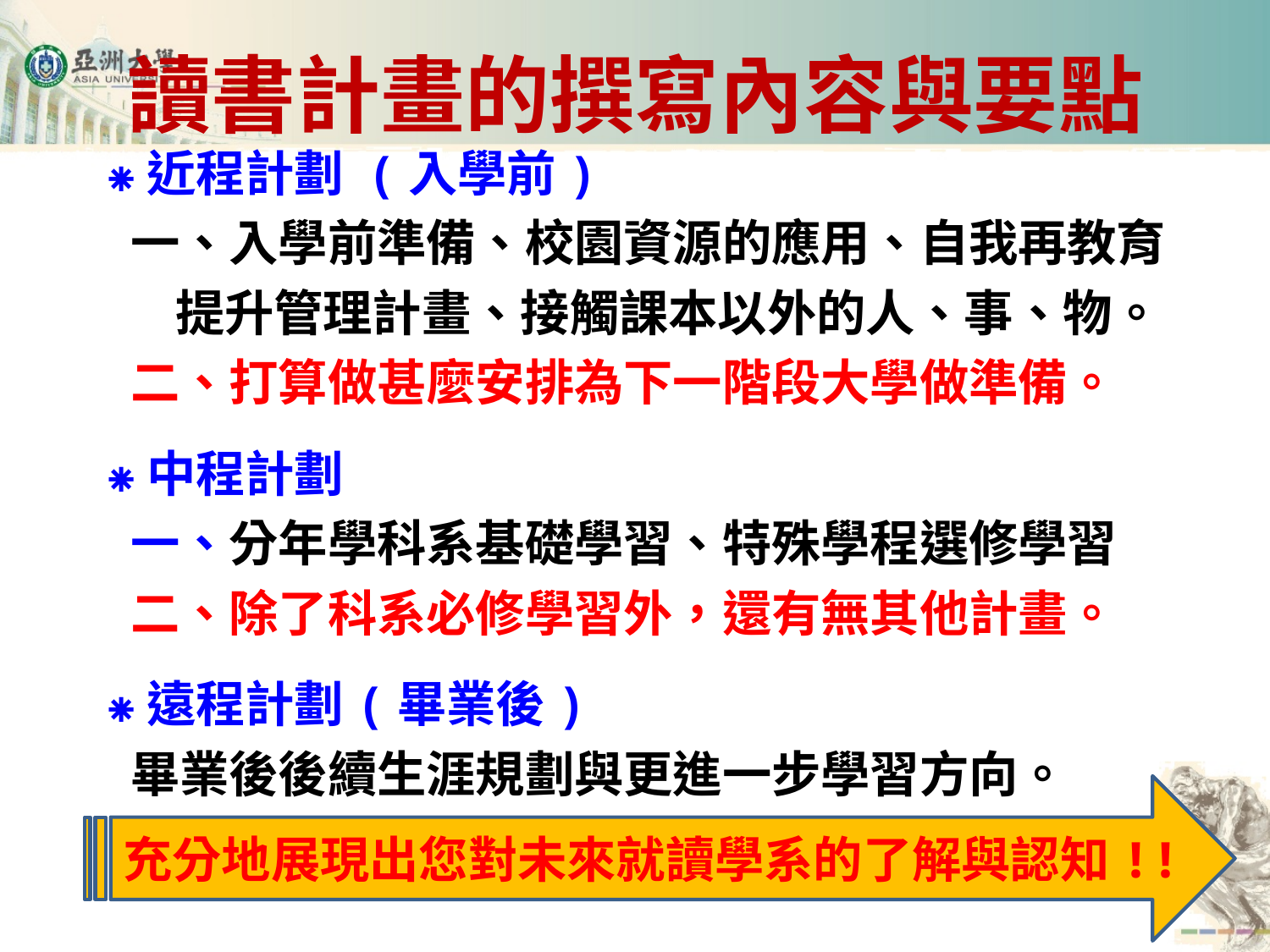

# 讀書計畫的撰寫內容與要點
⁕近程計劃 (入學前)
 一、入學前準備、校園資源的應用、自我再教育
     提升管理計畫、接觸課本以外的人、事、物。
 二、打算做甚麼安排為下一階段大學做準備。
⁕中程計劃
 一、分年學科系基礎學習、特殊學程選修學習
 二、除了科系必修學習外，還有無其他計畫。
⁕遠程計劃(畢業後)
 畢業後後續生涯規劃與更進一步學習方向。

充分地展現出您對未來就讀學系的了解與認知!!